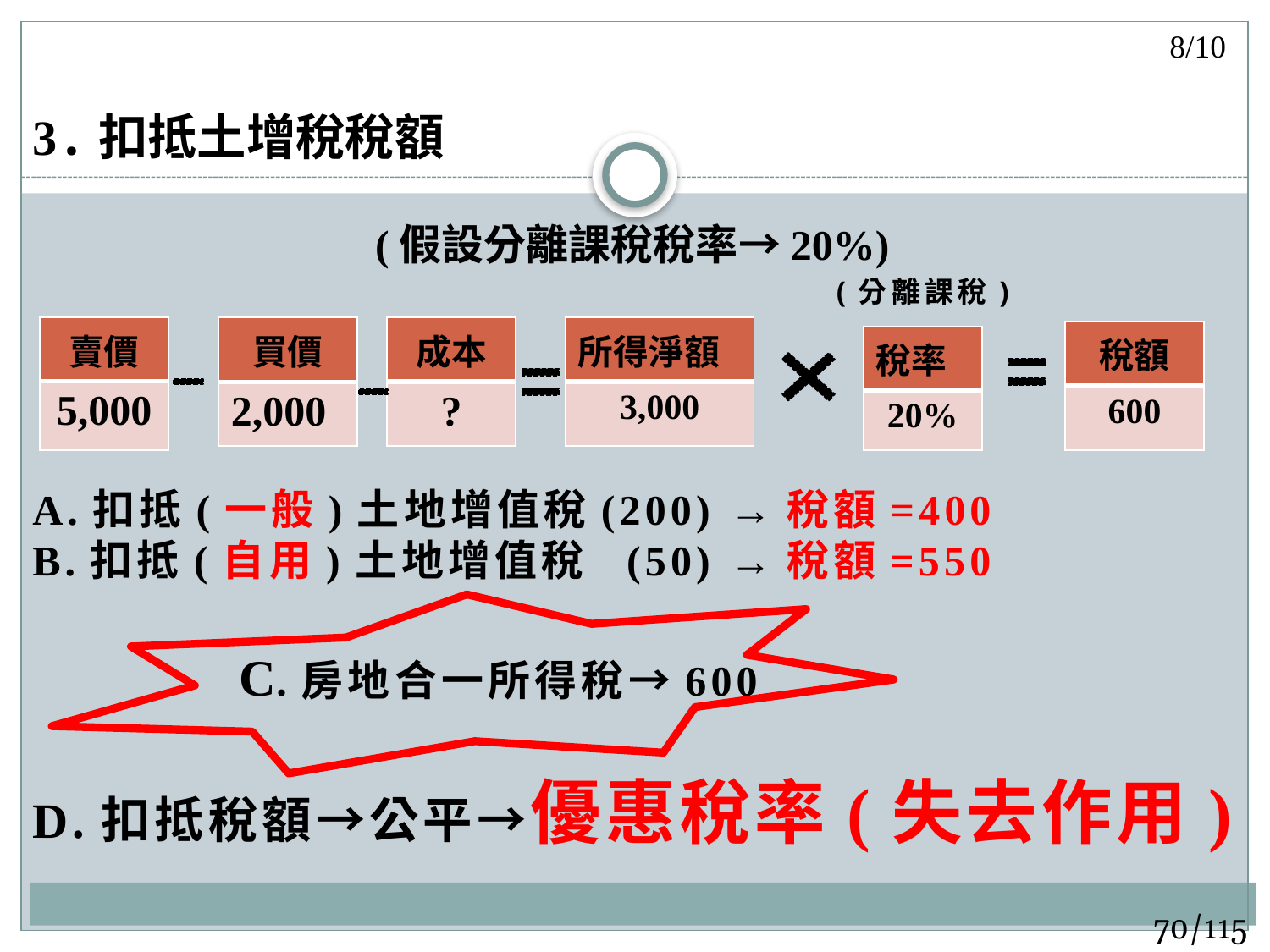

8/10
# 3.扣抵土增稅稅額
(假設分離課稅稅率→20%)
(分離課稅)
| 賣價 |
| --- |
| 5,000 |
| 買價 |
| --- |
| 2,000 |
| 成本 |
| --- |
| ? |
| 所得淨額 |
| --- |
| 3,000 |

| 稅額 |
| --- |
| 600 |
| 稅率 |
| --- |
| 20% |

A.扣抵(一般)土地增值稅(200) →稅額=400
B.扣抵(自用)土地增值稅  (50) →稅額=550

                C.房地合一所得稅→600

D.扣抵稅額→公平→優惠稅率(失去作用)